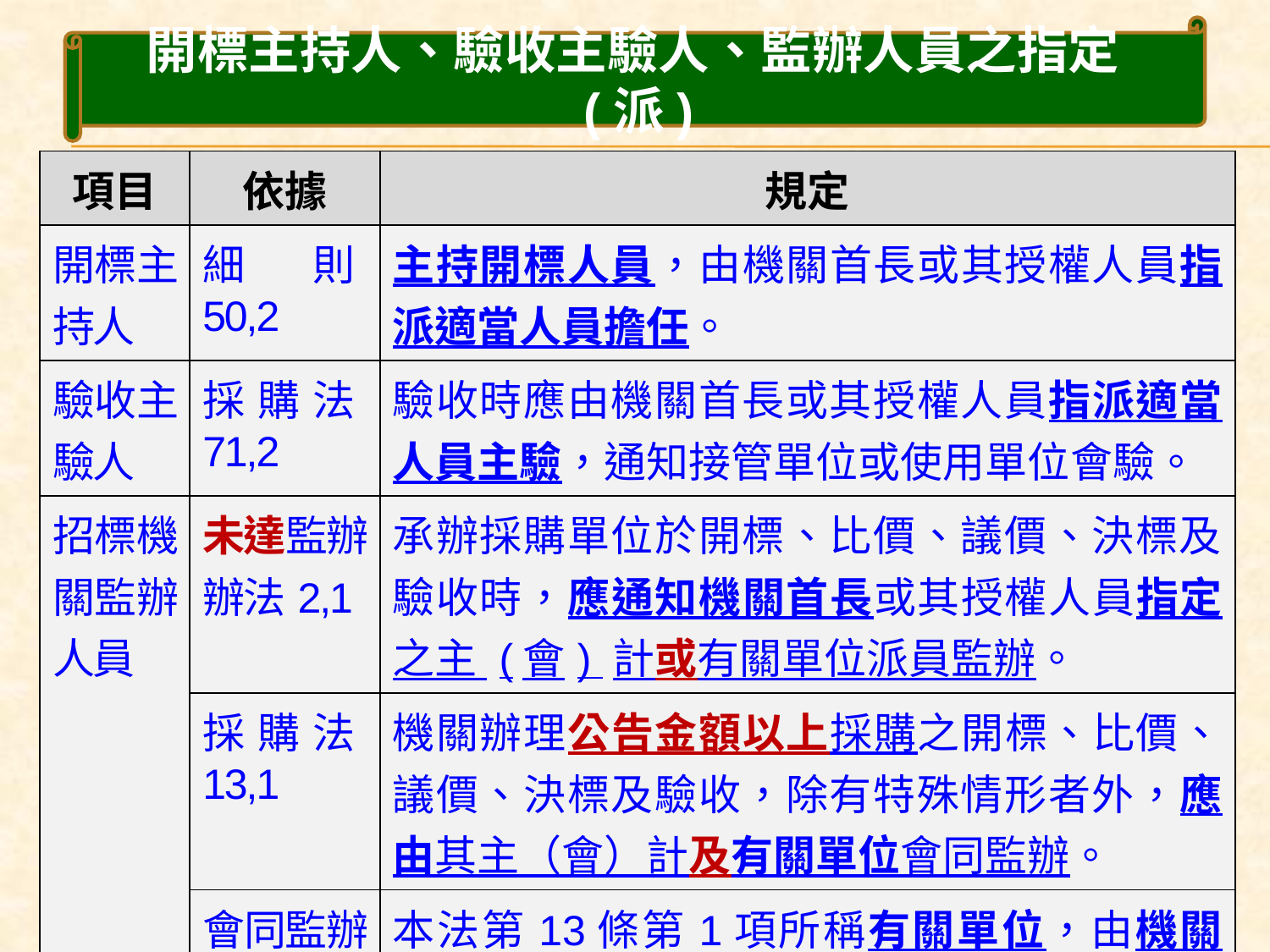

開標主持人、驗收主驗人、監辦人員之指定(派)
| 項目 | 依據 | 規定 |
| --- | --- | --- |
| 開標主持人 | 細則50,2 | 主持開標人員，由機關首長或其授權人員指派適當人員擔任。 |
| 驗收主驗人 | 採購法71,2 | 驗收時應由機關首長或其授權人員指派適當人員主驗，通知接管單位或使用單位會驗。 |
| 招標機關監辦人員 | 未達監辦辦法2,1 | 承辦採購單位於開標、比價、議價、決標及驗收時，應通知機關首長或其授權人員指定之主 (會) 計或有關單位派員監辦。 |
|  | 採購法13,1 | 機關辦理公告金額以上採購之開標、比價、議價、決標及驗收，除有特殊情形者外，應由其主（會）計及有關單位會同監辦。 |
|  | 會同監辦辦法3 | 本法第13條第1項所稱有關單位，由機關首長或其授權人員就機關內之政風、監查(察)、督察、檢核或稽核單位擇一指定之。 |